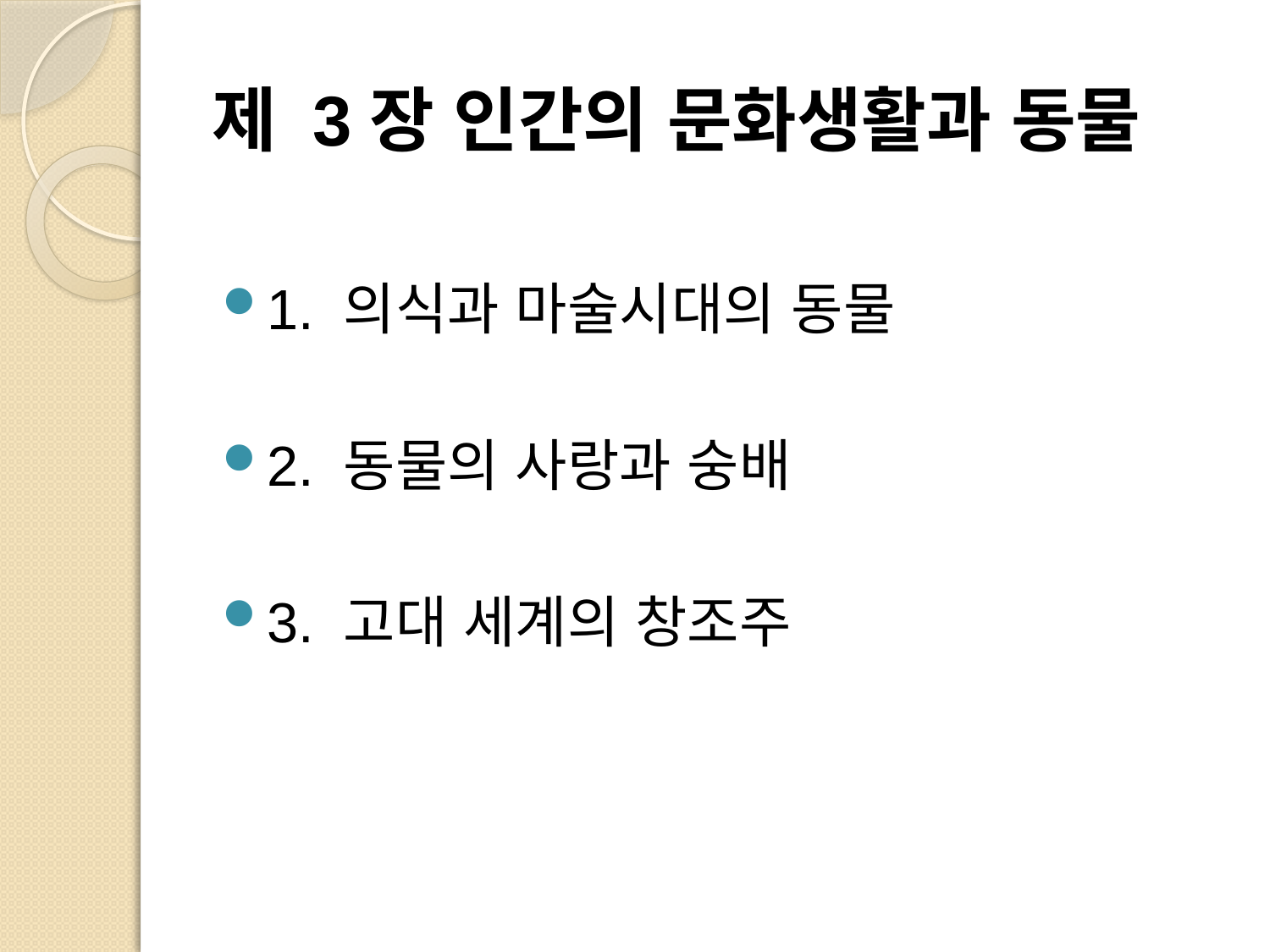

# 제 3장 인간의 문화생활과 동물

1. 의식과 마술시대의 동물

2. 동물의 사랑과 숭배

3. 고대 세계의 창조주